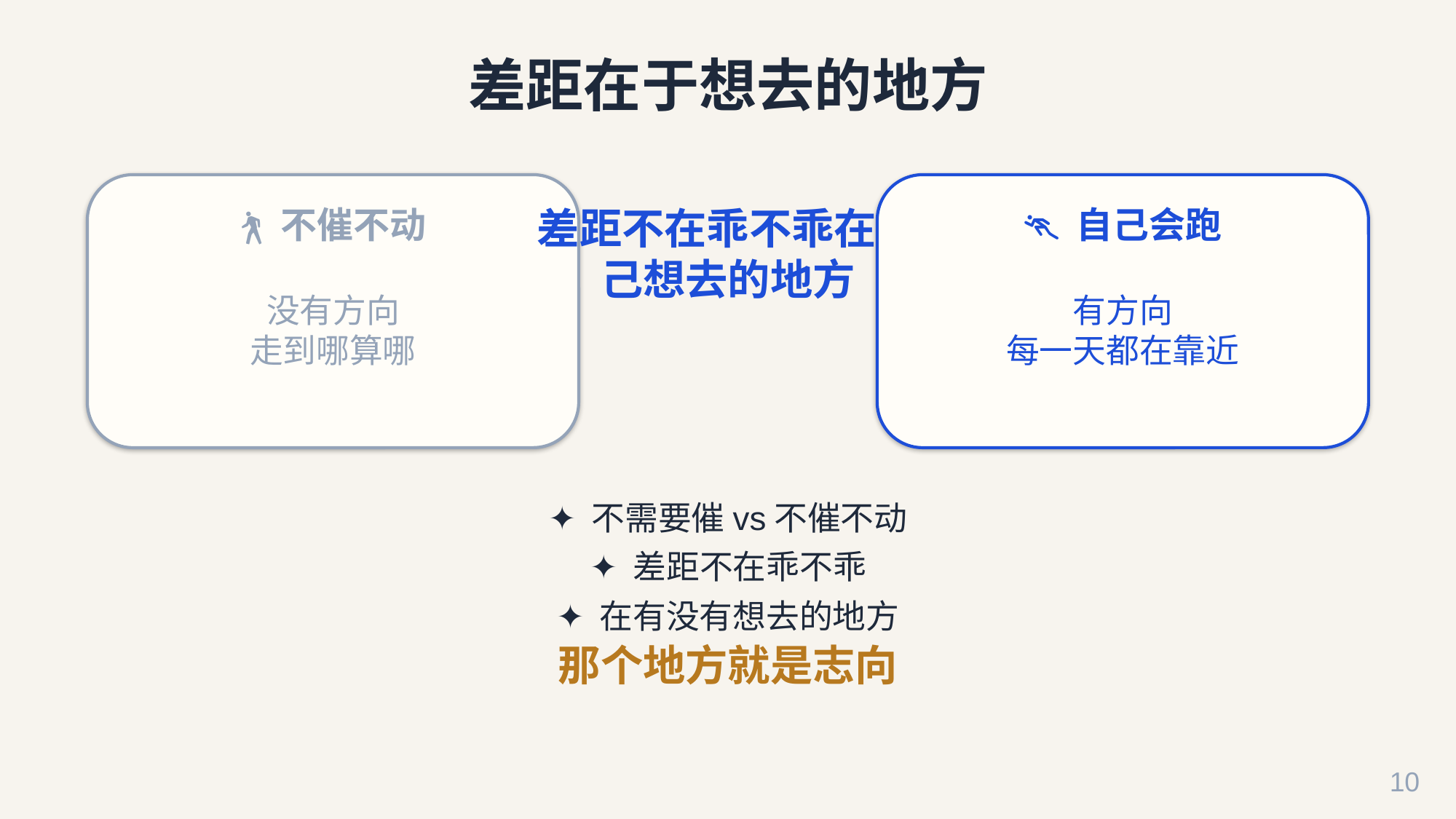

差距在于想去的地方

🚶 不催不动
差距不在乖不乖在自己想去的地方
🏃 自己会跑
没有方向
走到哪算哪
有方向
每一天都在靠近
✦ 不需要催vs不催不动
✦ 差距不在乖不乖
✦ 在有没有想去的地方
那个地方就是志向
10